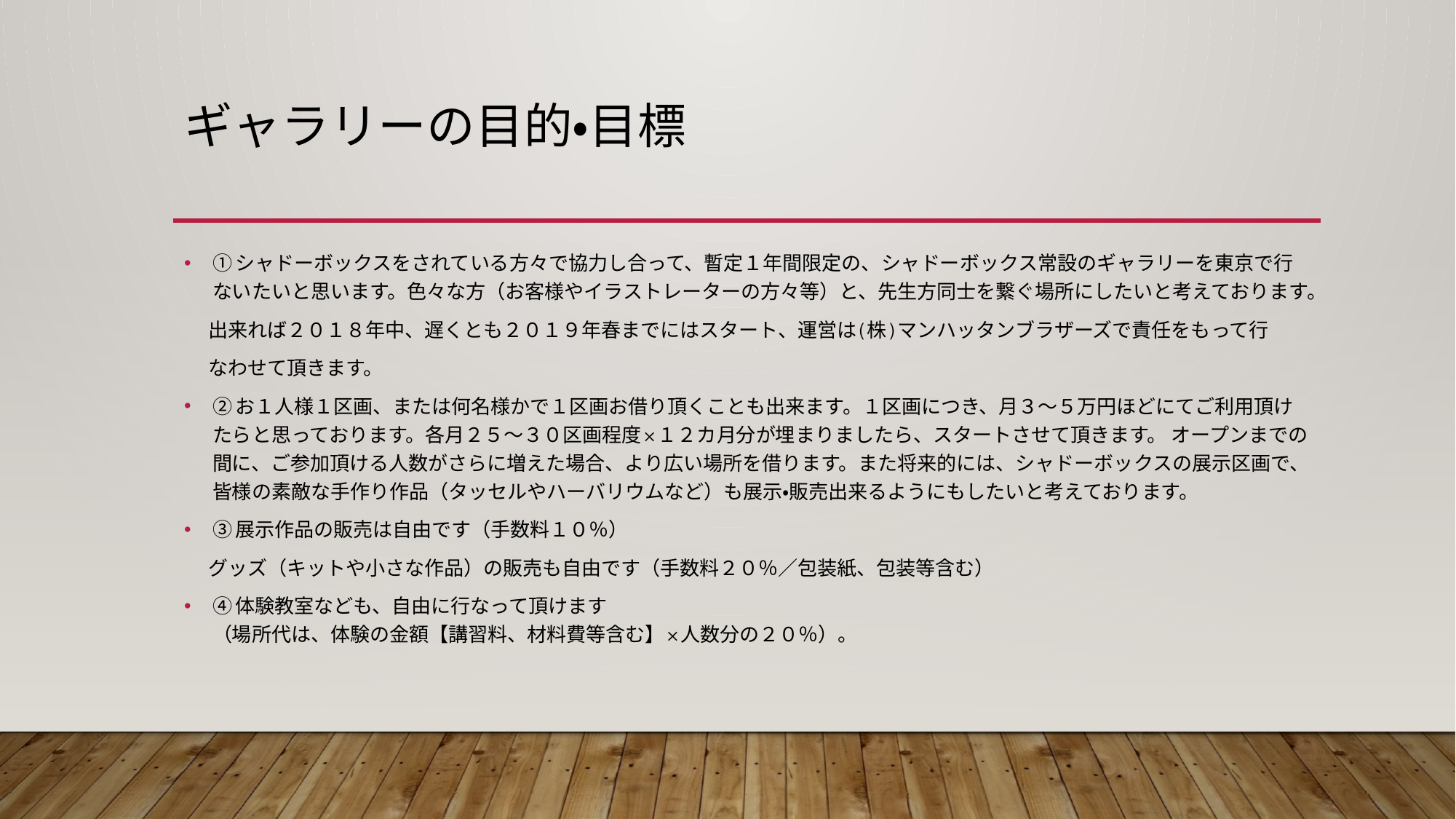

# ギャラリーの目的・目標
①シャドーボックスをされている方々で協力し合って、暫定１年間限定の、シャドーボックス常設のギャラリーを東京で行ないたいと思います。色々な方（お客様やイラストレーターの方々等）と、先生方同士を繋ぐ場所にしたいと考えております。
　 出来れば２０１８年中、遅くとも２０１９年春までにはスタート、運営は(株)マンハッタンブラザーズで責任をもって行
　 なわせて頂きます。
②お１人様１区画、または何名様かで１区画お借り頂くことも出来ます。１区画につき、月３～５万円ほどにてご利用頂けたらと思っております。各月２５～３０区画程度×１２カ月分が埋まりましたら、スタートさせて頂きます。 オープンまでの間に、ご参加頂ける人数がさらに増えた場合、より広い場所を借ります。また将来的には、シャドーボックスの展示区画で、皆様の素敵な手作り作品（タッセルやハーバリウムなど）も展示・販売出来るようにもしたいと考えております。
③展示作品の販売は自由です（手数料１０％）
　 グッズ（キットや小さな作品）の販売も自由です（手数料２０％／包装紙、包装等含む）
④体験教室なども、自由に行なって頂けます
（場所代は、体験の金額【講習料、材料費等含む】×人数分の２０％）。